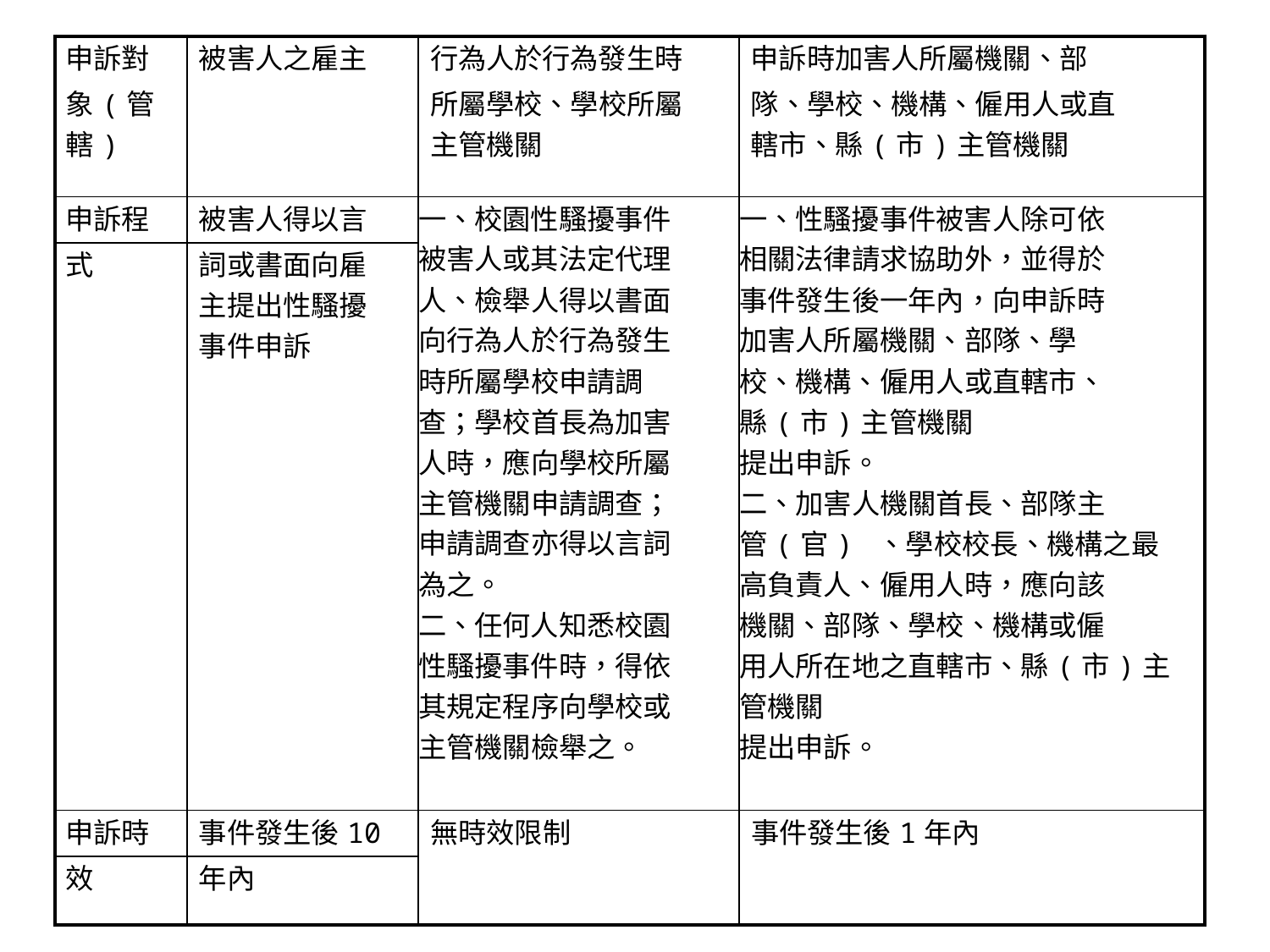

| 申訴對 | 被害人之雇主 | 行為人於行為發生時 | 申訴時加害人所屬機關、部 |
| --- | --- | --- | --- |
| 象(管轄) |  | 所屬學校、學校所屬 | 隊、學校、機構、僱用人或直 |
|  |  | 主管機關 | 轄市、縣(市)主管機關 |
| 申訴程 | 被害人得以言 | 一、校園性騷擾事件 被害人或其法定代理 人、檢舉人得以書面 向行為人於行為發生 時所屬學校申請調 查；學校首長為加害 人時，應向學校所屬 主管機關申請調查； 申請調查亦得以言詞 為之。 二、任何人知悉校園 性騷擾事件時，得依 其規定程序向學校或 主管機關檢舉之。 | 一、性騷擾事件被害人除可依 相關法律請求協助外，並得於 事件發生後一年內，向申訴時 加害人所屬機關、部隊、學 校、機構、僱用人或直轄市、 縣(市)主管機關 提出申訴。 二、加害人機關首長、部隊主 管(官) 、學校校長、機構之最 高負責人、僱用人時，應向該 機關、部隊、學校、機構或僱 用人所在地之直轄市、縣(市)主 管機關 提出申訴。 |
| 式 | 詞或書面向雇 |  |  |
|  | 主提出性騷擾 |  |  |
|  | 事件申訴 |  |  |
| 申訴時 | 事件發生後10 | 無時效限制 | 事件發生後1年內 |
| 效 | 年內 |  |  |